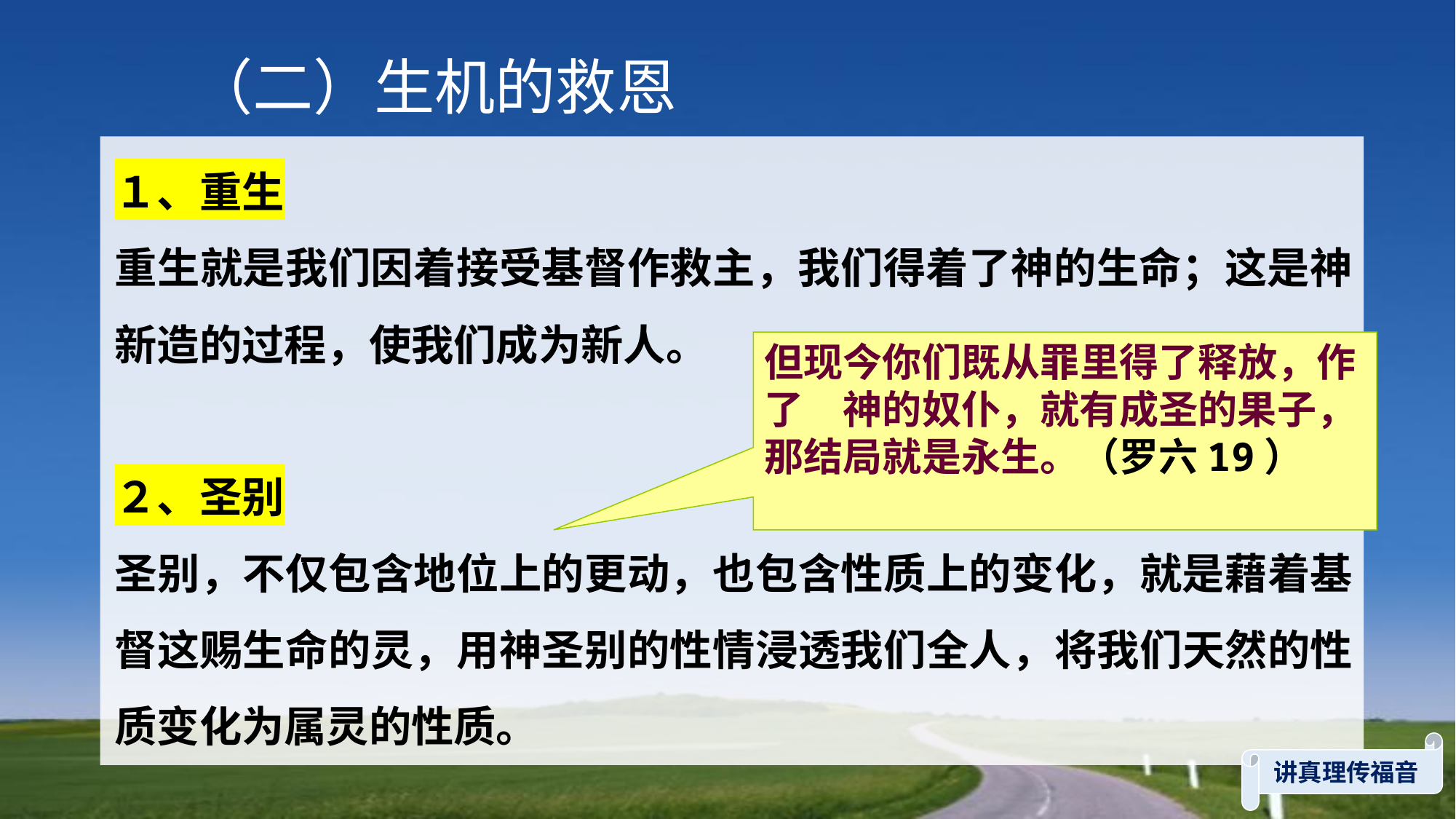

（二）生机的救恩
１、重生
重生就是我们因着接受基督作救主，我们得着了神的生命；这是神新造的过程，使我们成为新人。

２、圣别
圣别，不仅包含地位上的更动，也包含性质上的变化，就是藉着基督这赐生命的灵，用神圣别的性情浸透我们全人，将我们天然的性质变化为属灵的性质。

但现今你们既从罪里得了释放，作了　神的奴仆，就有成圣的果子，那结局就是永生。（罗六19）
讲真理传福音